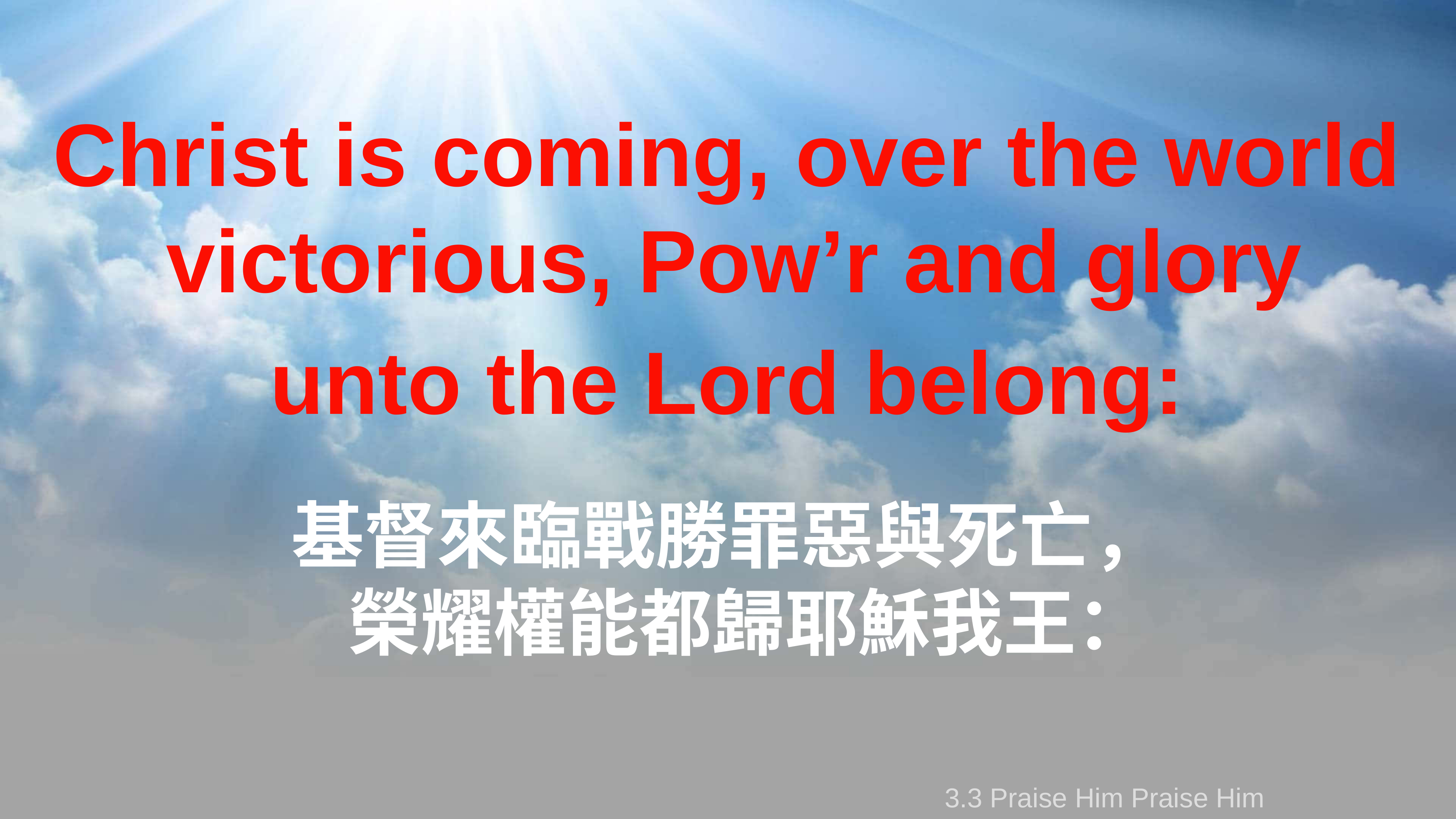

Christ is coming, over the world victorious, Pow’r and glory
unto the Lord belong:
基督來臨戰勝罪惡與死亡，
榮耀權能都歸耶穌我王：
3.3 Praise Him Praise Him